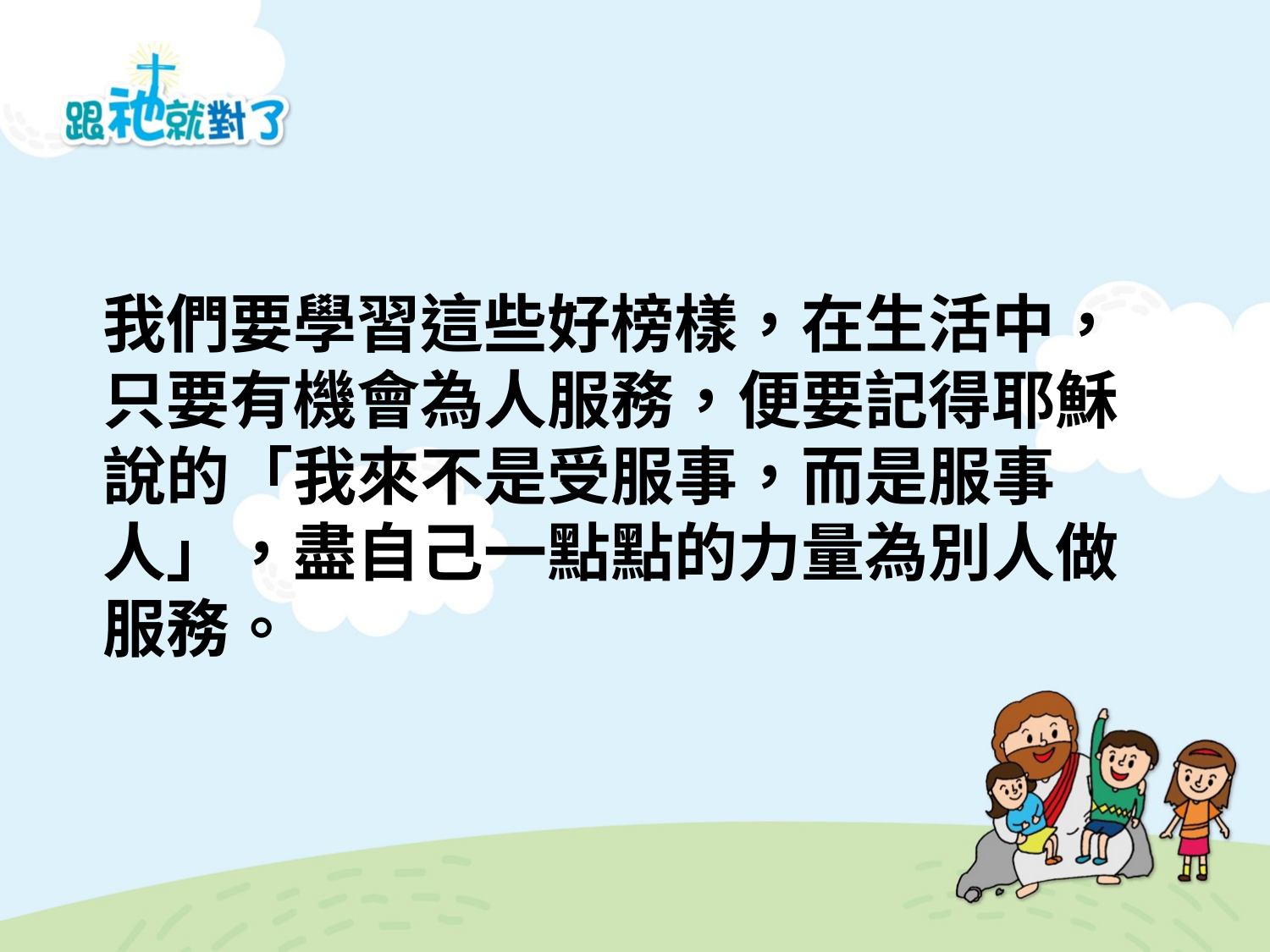

我們要學習這些好榜樣，在生活中，只要有機會為人服務，便要記得耶穌說的「我來不是受服事，而是服事人」，盡自己一點點的力量為別人做服務。